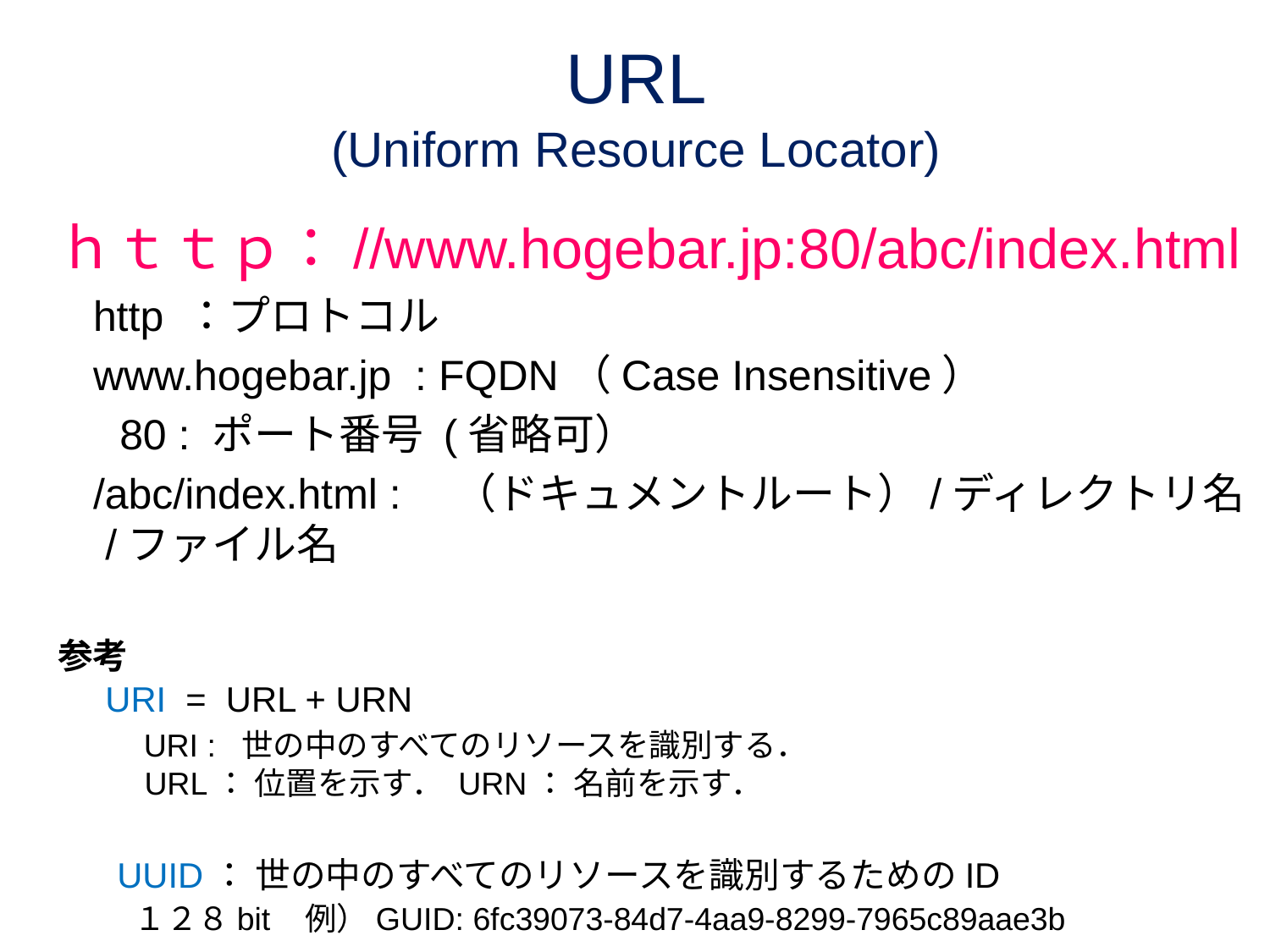

# URL
(Uniform Resource Locator)
ｈｔｔｐ：//www.hogebar.jp:80/abc/index.html
   http ：プロトコル
   www.hogebar.jp  : FQDN（Case Insensitive）
　 80 : ポート番号 (省略可）
   /abc/index.html :　（ドキュメントルート）/ディレクトリ名/ファイル名

参考
URI  =  URL + URN
    URI :  世の中のすべてのリソースを識別する．
    URL： 位置を示す． URN： 名前を示す．

　  UUID： 世の中のすべてのリソースを識別するためのID
       １２８bit   例）GUID: 6fc39073-84d7-4aa9-8299-7965c89aae3b